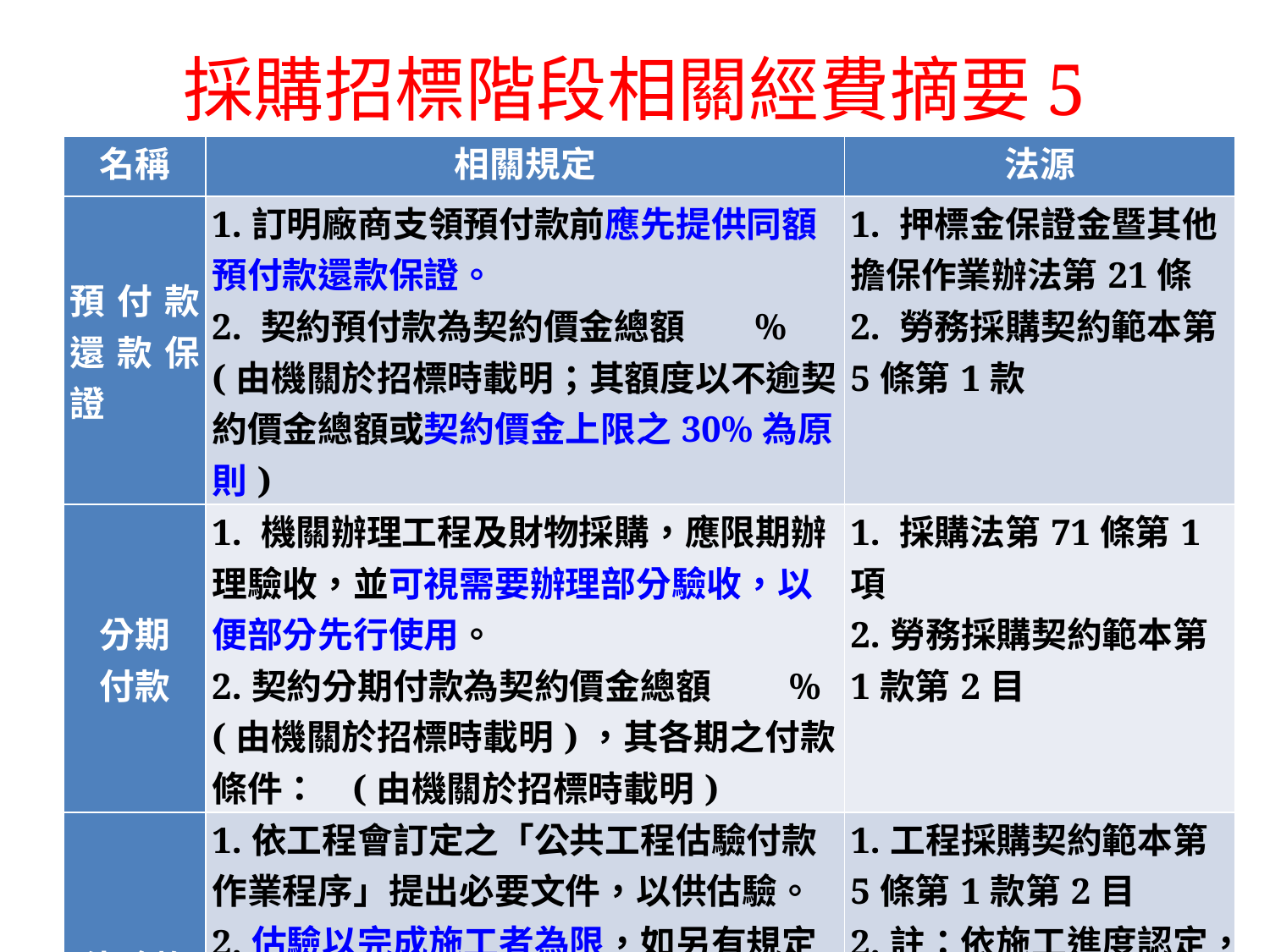

# 採購招標階段相關經費摘要5
| 名稱 | 相關規定 | 法源 |
| --- | --- | --- |
| 預付款還款保證 | 1.訂明廠商支領預付款前應先提供同額預付款還款保證。 2. 契約預付款為契約價金總額 　 % (由機關於招標時載明；其額度以不逾契約價金總額或契約價金上限之30%為原則) | 1. 押標金保證金暨其他擔保作業辦法第21條 2. 勞務採購契約範本第5條第1款 |
| 分期 付款 | 1. 機關辦理工程及財物採購，應限期辦理驗收，並可視需要辦理部分驗收，以便部分先行使用。 2.契約分期付款為契約價金總額 　 % (由機關於招標時載明)，其各期之付款條件： (由機關於招標時載明) | 1. 採購法第71條第1項 2.勞務採購契約範本第1款第2目 |
| 估驗款 | 1.依工程會訂定之「公共工程估驗付款作業程序」提出必要文件，以供估驗。 2.估驗以完成施工者為限，如另有規定其半成品或進場材料得以估驗計價者，從其規定。該項估驗款每期均應扣除5%作為保留款 | 1.工程採購契約範本第5條第1款第2目 2.註：依施工進度認定，非驗收性質，由履約管理主辦單位主政。 |

141